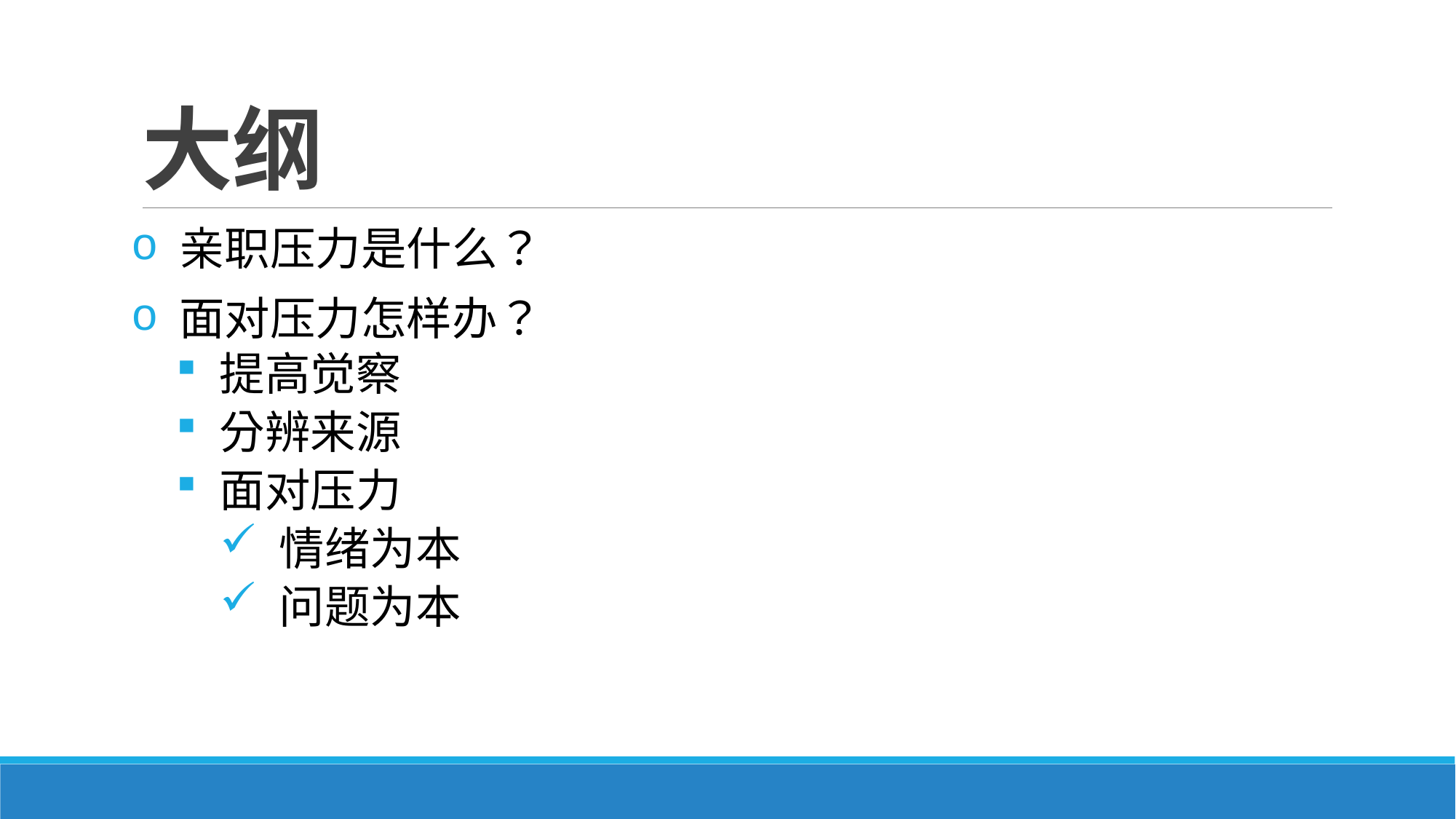

# 大纲
 亲职压力是什么？
 面对压力怎样办？
 提高觉察
 分辨来源
 面对压力
 情绪为本
 问题为本